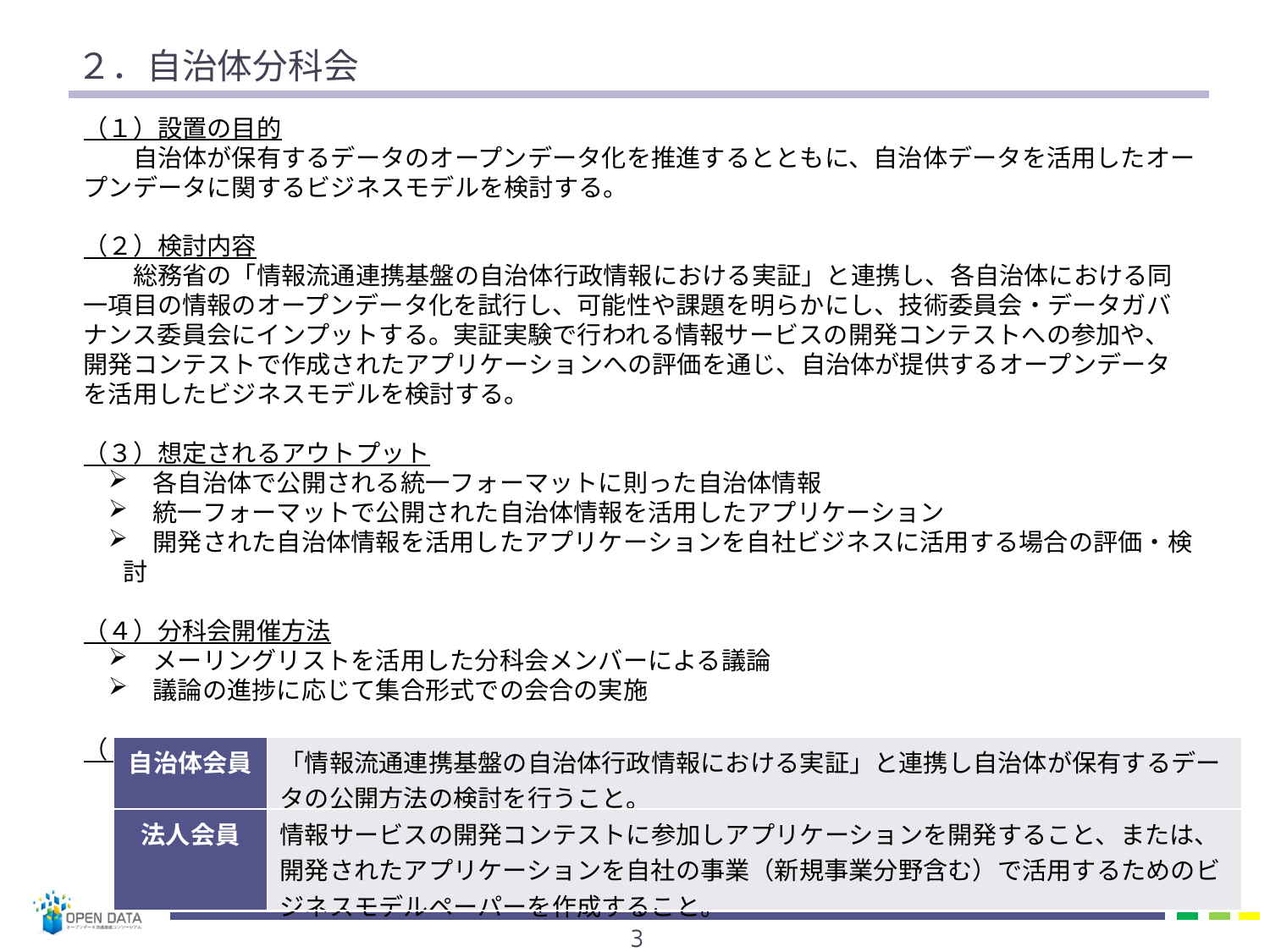

# ２．自治体分科会
（１）設置の目的
　　自治体が保有するデータのオープンデータ化を推進するとともに、自治体データを活用したオープンデータに関するビジネスモデルを検討する。

（２）検討内容
　　総務省の「情報流通連携基盤の自治体行政情報における実証」と連携し、各自治体における同一項目の情報のオープンデータ化を試行し、可能性や課題を明らかにし、技術委員会・データガバナンス委員会にインプットする。実証実験で行われる情報サービスの開発コンテストへの参加や、開発コンテストで作成されたアプリケーションへの評価を通じ、自治体が提供するオープンデータを活用したビジネスモデルを検討する。

（３）想定されるアウトプット
　各自治体で公開される統一フォーマットに則った自治体情報
　統一フォーマットで公開された自治体情報を活用したアプリケーション
　開発された自治体情報を活用したアプリケーションを自社ビジネスに活用する場合の評価・検討

（４）分科会開催方法
　メーリングリストを活用した分科会メンバーによる議論
　議論の進捗に応じて集合形式での会合の実施

（５）参加資格
　　以下の条件を履行できること。
| 自治体会員 | 「情報流通連携基盤の自治体行政情報における実証」と連携し自治体が保有するデータの公開方法の検討を行うこと。 |
| --- | --- |
| 法人会員 | 情報サービスの開発コンテストに参加しアプリケーションを開発すること、または、開発されたアプリケーションを自社の事業（新規事業分野含む）で活用するためのビジネスモデルペーパーを作成すること。 |
3